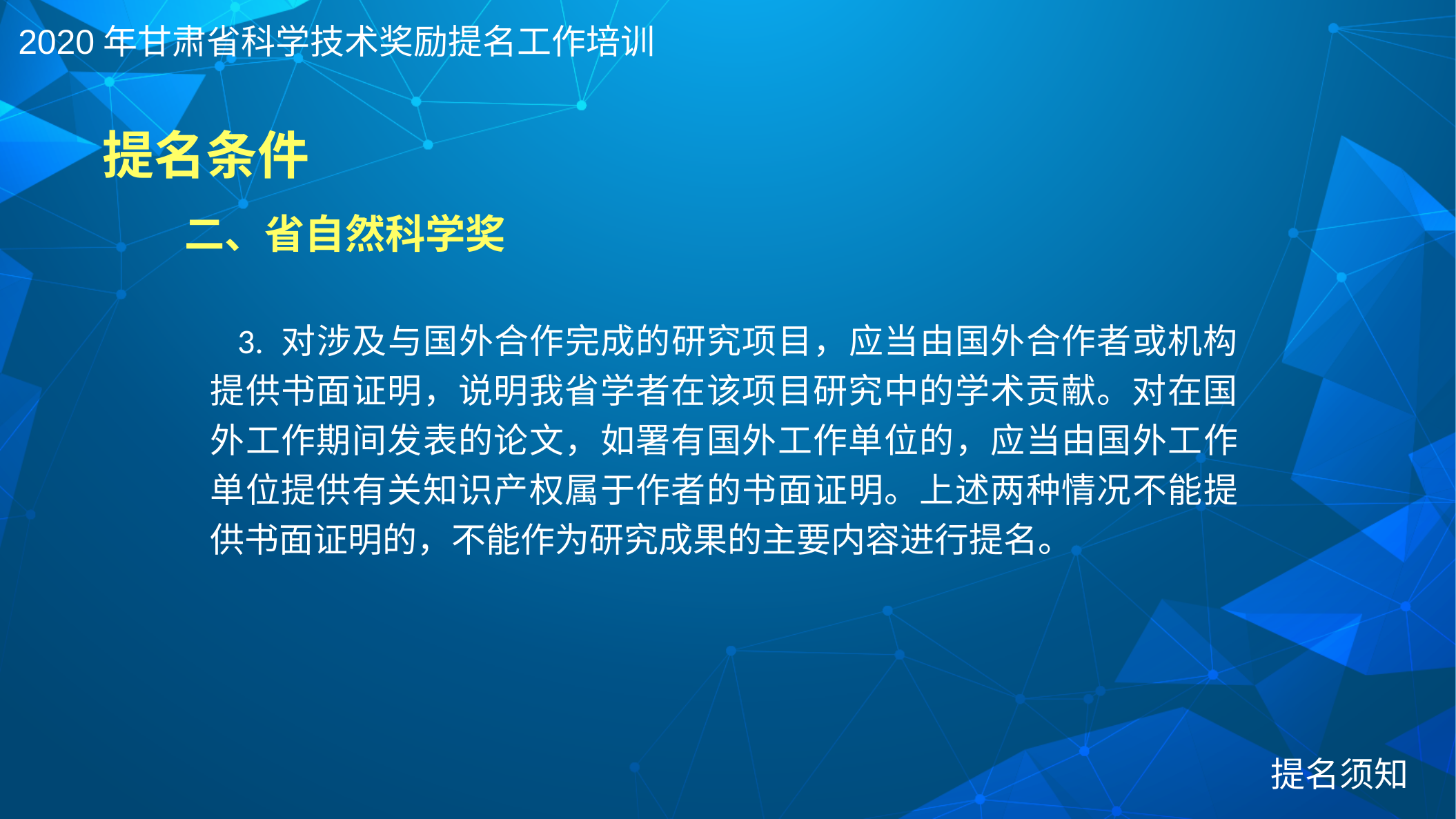

2020年甘肃省科学技术奖励提名工作培训
# 提名条件
二、省自然科学奖

     3. 对涉及与国外合作完成的研究项目，应当由国外合作者或机构提供书面证明，说明我省学者在该项目研究中的学术贡献。对在国外工作期间发表的论文，如署有国外工作单位的，应当由国外工作单位提供有关知识产权属于作者的书面证明。上述两种情况不能提供书面证明的，不能作为研究成果的主要内容进行提名。
提名须知